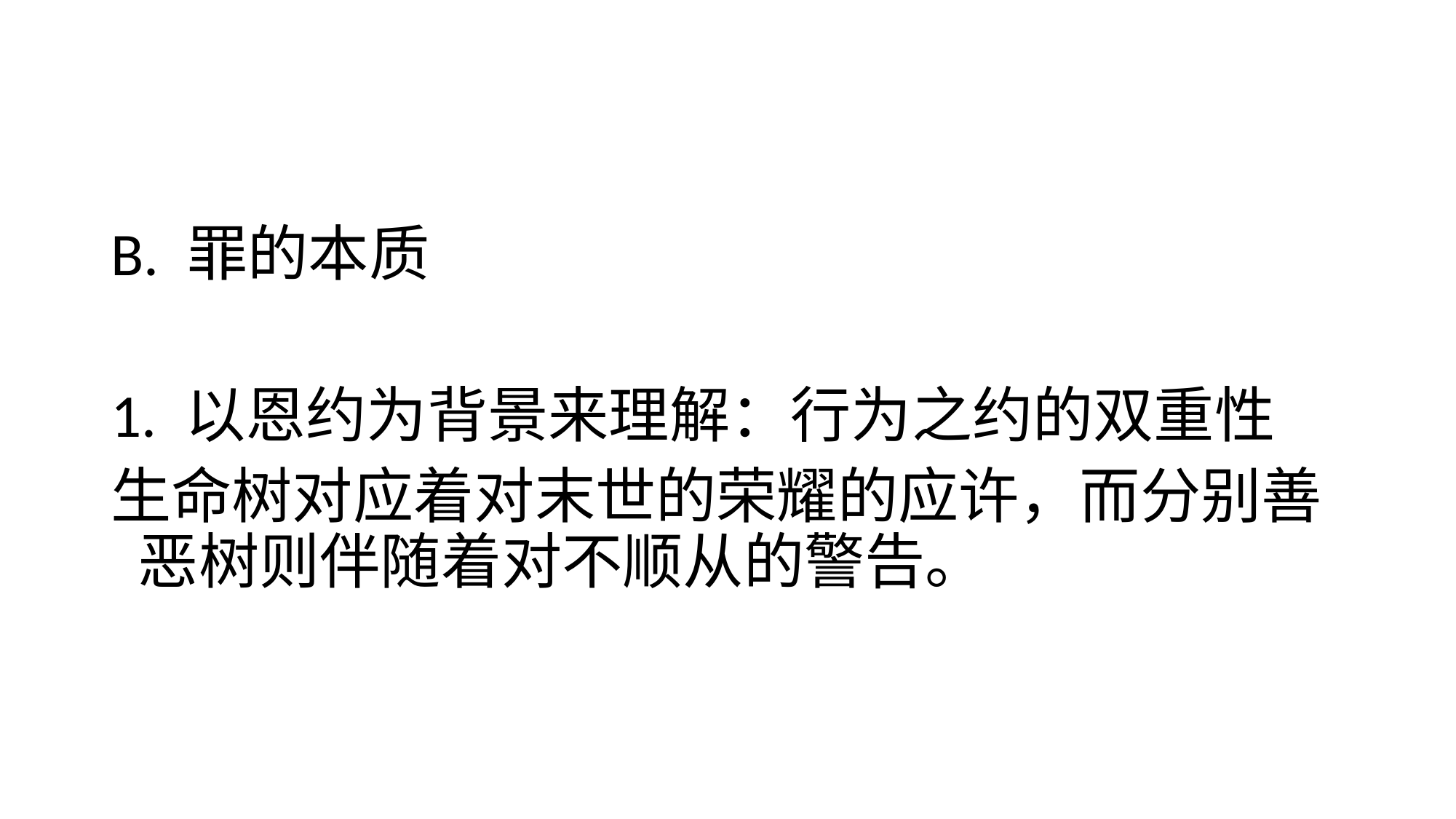

#
B. 罪的本质

1. 以恩约为背景来理解：行为之约的双重性
生命树对应着对末世的荣耀的应许，而分别善恶树则伴随着对不顺从的警告。